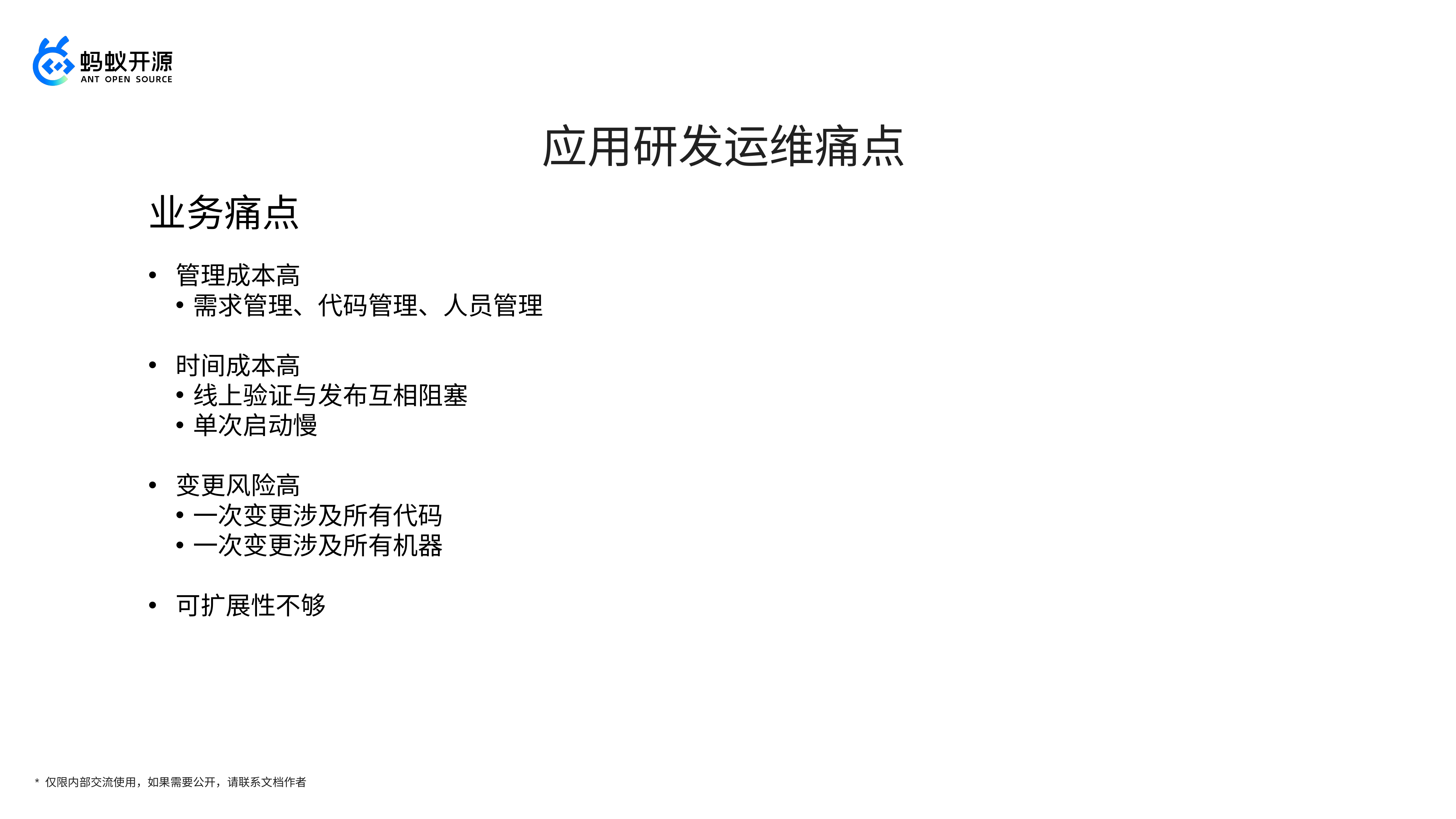

应用研发运维痛点
业务痛点

管理成本高
需求管理、代码管理、人员管理
时间成本高
线上验证与发布互相阻塞
单次启动慢
变更风险高
一次变更涉及所有代码
一次变更涉及所有机器
可扩展性不够